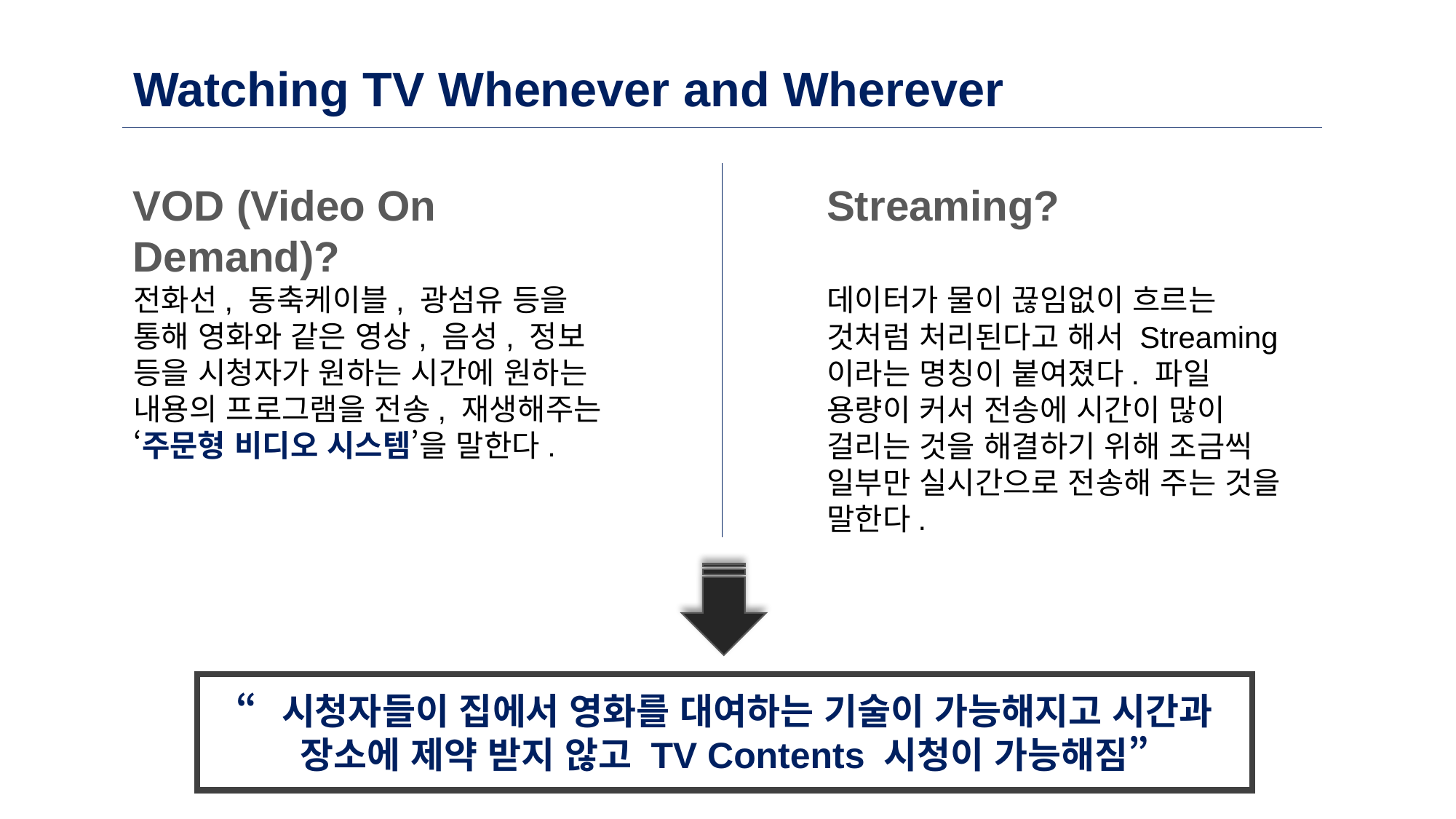

Watching TV Whenever and Wherever
VOD (Video On Demand)?
Streaming?
전화선, 동축케이블, 광섬유 등을 통해 영화와 같은 영상, 음성, 정보 등을 시청자가 원하는 시간에 원하는 내용의 프로그램을 전송, 재생해주는 ‘주문형 비디오 시스템’을 말한다.
데이터가 물이 끊임없이 흐르는 것처럼 처리된다고 해서 Streaming 이라는 명칭이 붙여졌다. 파일 용량이 커서 전송에 시간이 많이 걸리는 것을 해결하기 위해 조금씩 일부만 실시간으로 전송해 주는 것을 말한다.

“시청자들이 집에서 영화를 대여하는 기술이 가능해지고 시간과 장소에 제약 받지 않고 TV Contents 시청이 가능해짐”